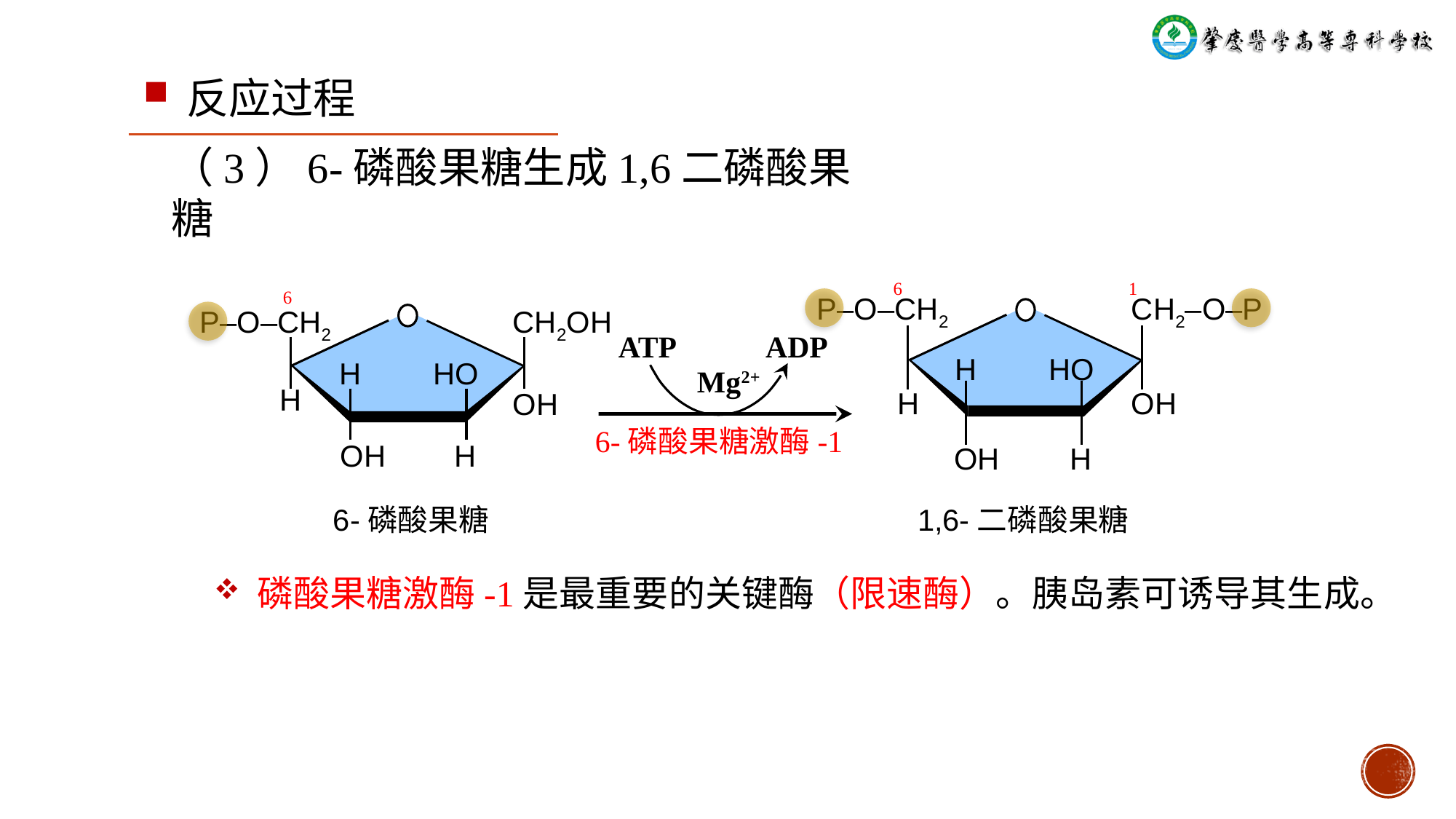

反应过程
# （3）6-磷酸果糖生成1,6二磷酸果糖
6
1
6
P‒O‒CH2
CH2‒O‒P

H
HO
H
OH
OH
H
1,6-二磷酸果糖

P‒O‒CH2
CH2OH

H
HO
H
OH
OH
H
6-磷酸果糖

ATP
ADP
Mg2+

6-磷酸果糖激酶-1
磷酸果糖激酶-1是最重要的关键酶（限速酶）。胰岛素可诱导其生成。